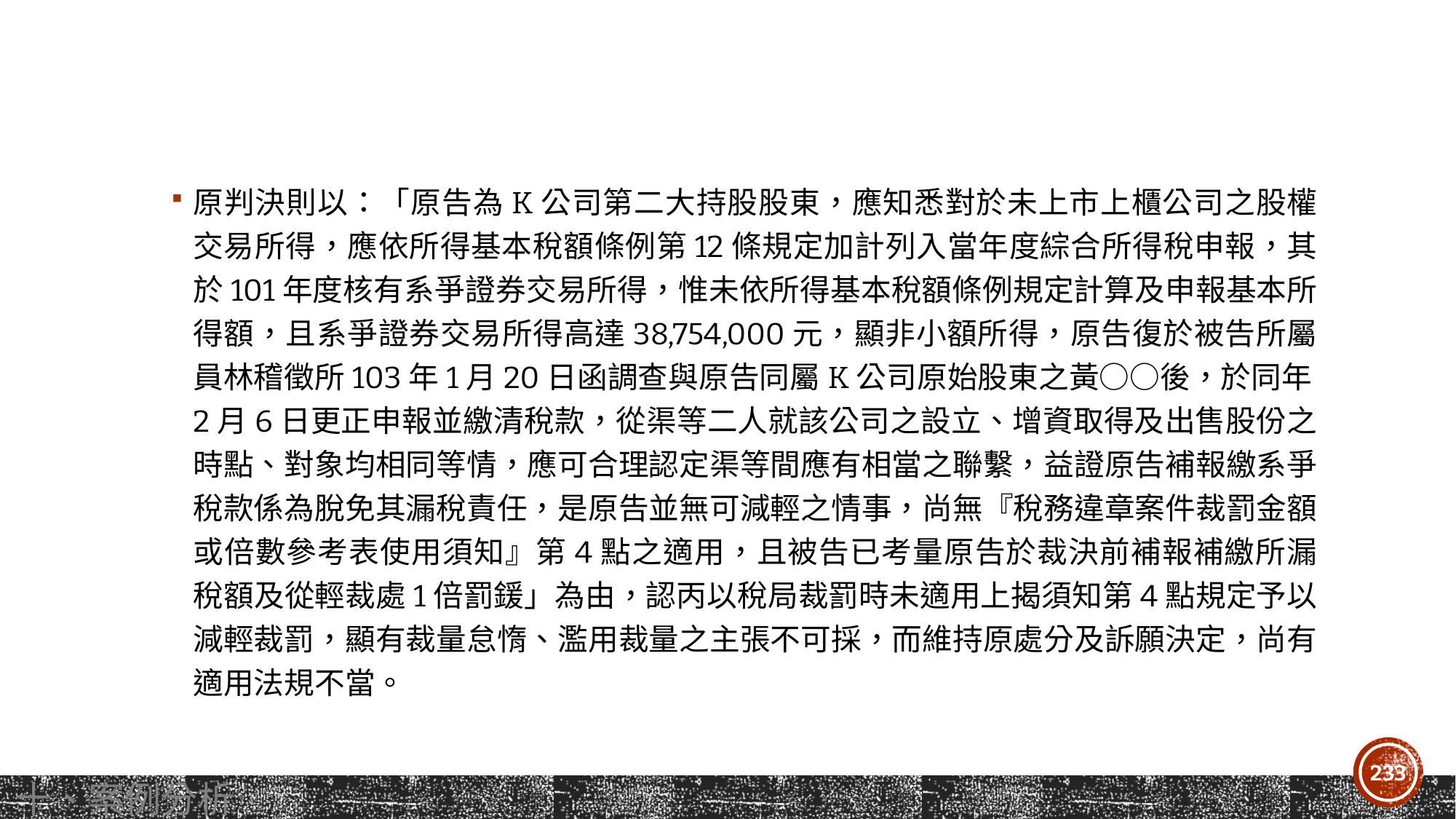

#
原判決則以：「原告為K公司第二大持股股東，應知悉對於未上市上櫃公司之股權交易所得，應依所得基本稅額條例第12條規定加計列入當年度綜合所得稅申報，其於101年度核有系爭證券交易所得，惟未依所得基本稅額條例規定計算及申報基本所得額，且系爭證券交易所得高達38,754,000元，顯非小額所得，原告復於被告所屬員林稽徵所103年1月20日函調查與原告同屬K公司原始股東之黃○○後，於同年2月6日更正申報並繳清稅款，從渠等二人就該公司之設立、增資取得及出售股份之時點、對象均相同等情，應可合理認定渠等間應有相當之聯繫，益證原告補報繳系爭稅款係為脫免其漏稅責任，是原告並無可減輕之情事，尚無『稅務違章案件裁罰金額或倍數參考表使用須知』第4點之適用，且被告已考量原告於裁決前補報補繳所漏稅額及從輕裁處1倍罰鍰」為由，認丙以稅局裁罰時未適用上揭須知第4點規定予以減輕裁罰，顯有裁量怠惰、濫用裁量之主張不可採，而維持原處分及訴願決定，尚有適用法規不當。
233